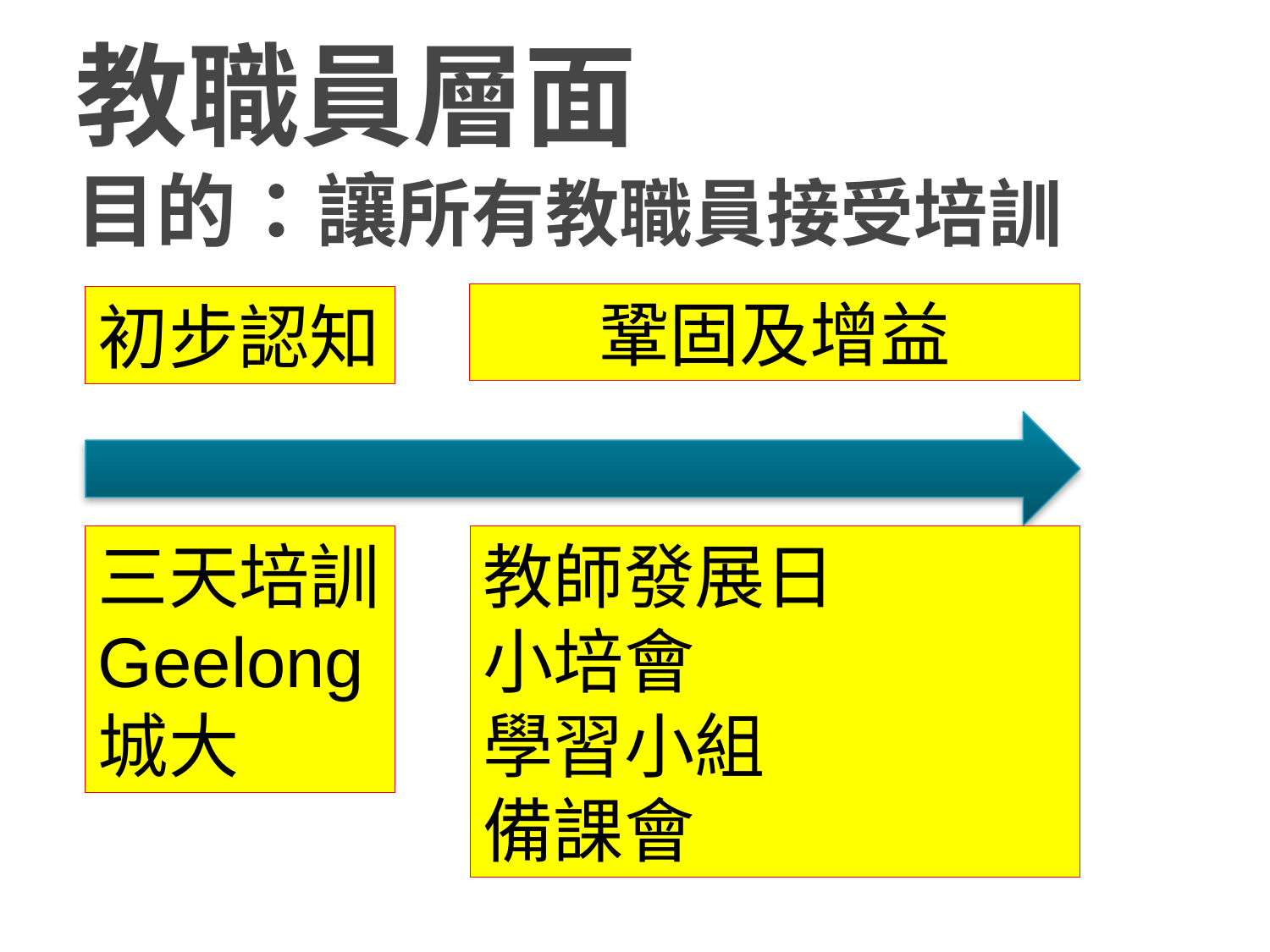

# 教職員層面 目的：讓所有教職員接受培訓
鞏固及增益
初步認知

三天培訓
Geelong
城大
教師發展日
小培會
學習小組
備課會